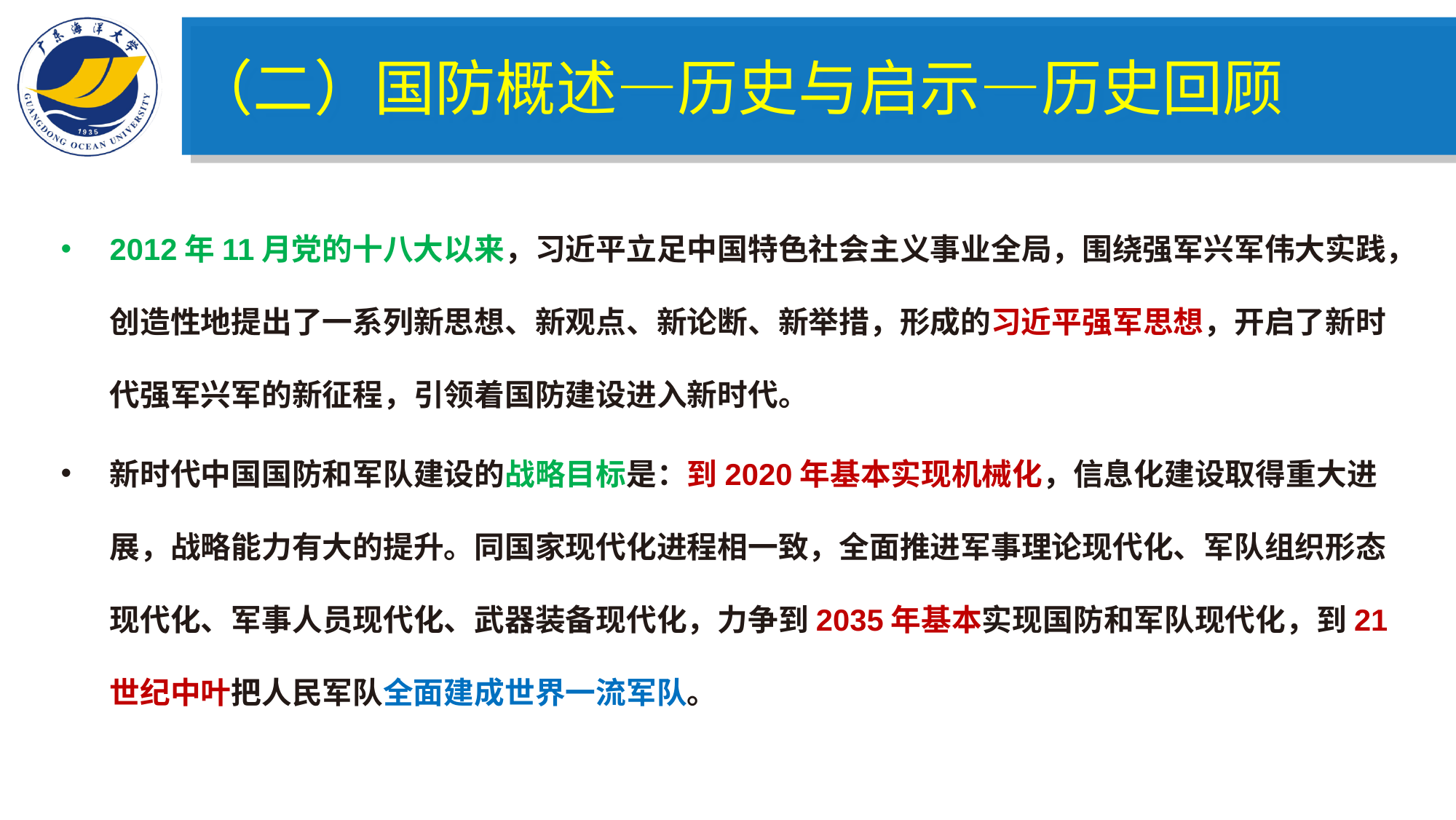

（二）国防概述—历史与启示—历史回顾
2012年11月党的十八大以来，习近平立足中国特色社会主义事业全局，围绕强军兴军伟大实践，创造性地提出了一系列新思想、新观点、新论断、新举措，形成的习近平强军思想，开启了新时代强军兴军的新征程，引领着国防建设进入新时代。
新时代中国国防和军队建设的战略目标是：到2020年基本实现机械化，信息化建设取得重大进展，战略能力有大的提升。同国家现代化进程相一致，全面推进军事理论现代化、军队组织形态现代化、军事人员现代化、武器装备现代化，力争到2035年基本实现国防和军队现代化，到21世纪中叶把人民军队全面建成世界一流军队。